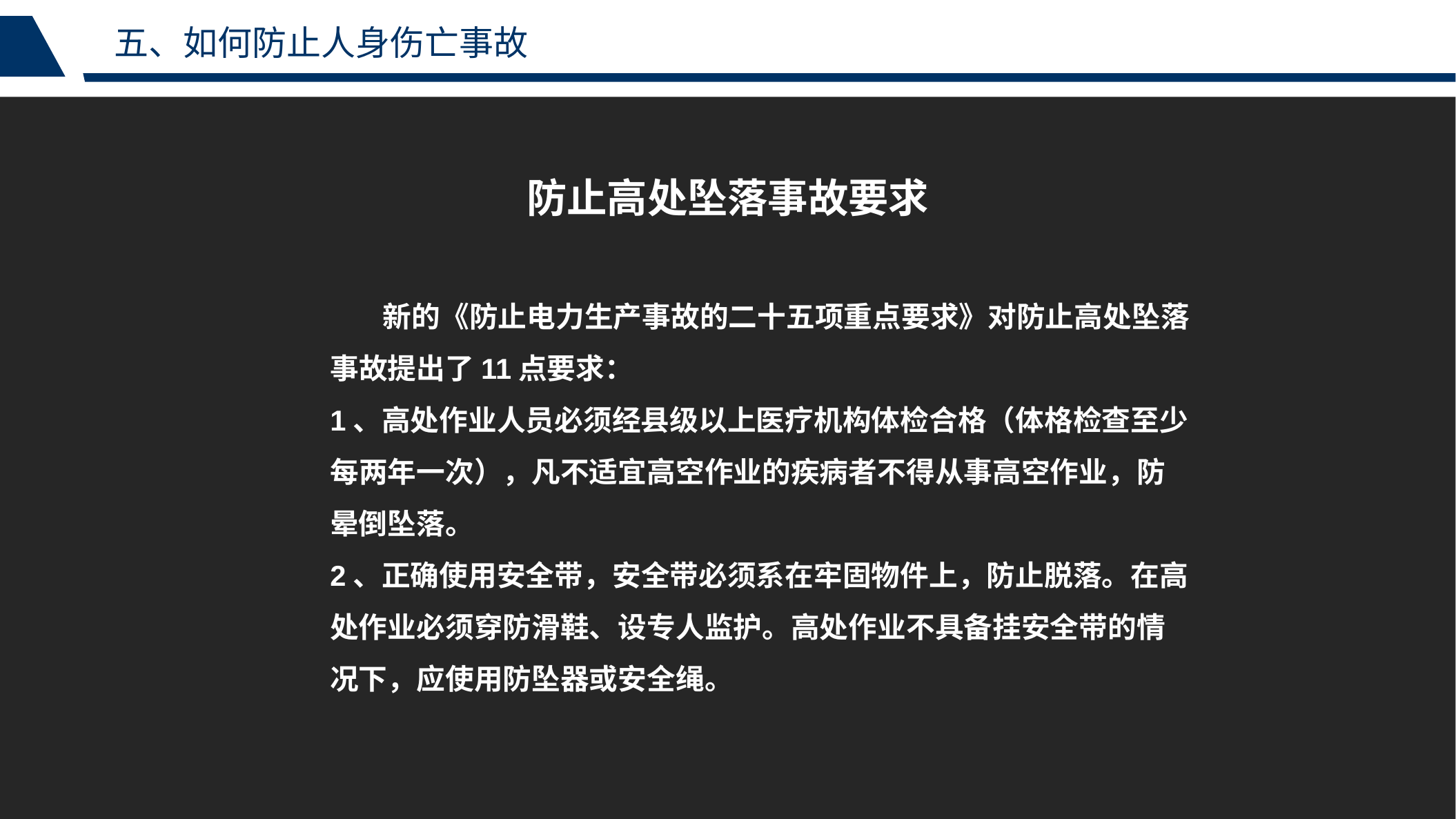

五、如何防止人身伤亡事故

防止高处坠落事故要求
       新的《防止电力生产事故的二十五项重点要求》对防止高处坠落事故提出了11点要求：
1、高处作业人员必须经县级以上医疗机构体检合格（体格检查至少每两年一次），凡不适宜高空作业的疾病者不得从事高空作业，防晕倒坠落。
2、正确使用安全带，安全带必须系在牢固物件上，防止脱落。在高处作业必须穿防滑鞋、设专人监护。高处作业不具备挂安全带的情况下，应使用防坠器或安全绳。